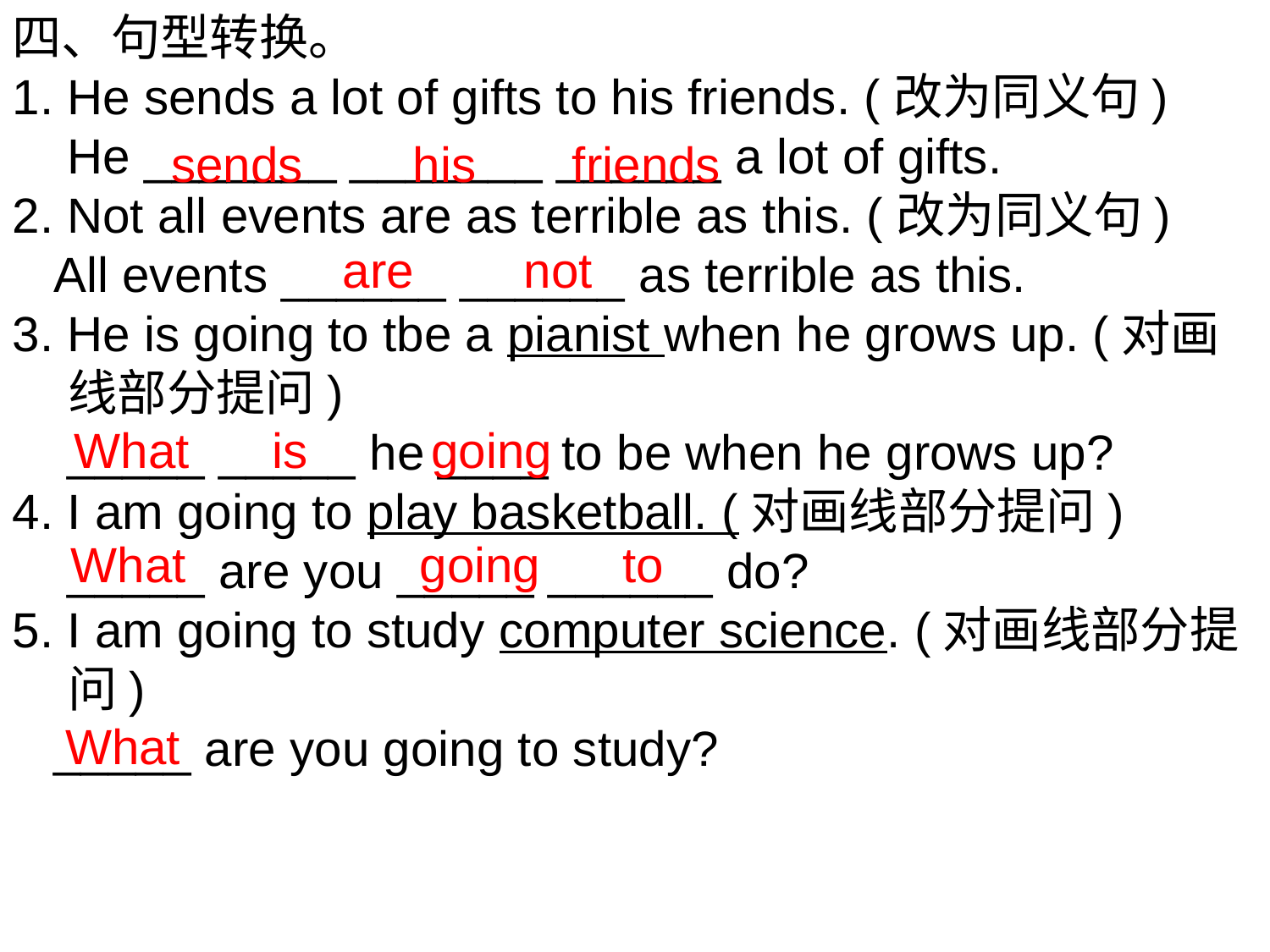

四、句型转换。
1. He sends a lot of gifts to his friends. (改为同义句)
    He _______ _______ ______ a lot of gifts.
2. Not all events are as terrible as this. (改为同义句)
   All events ______ ______ as terrible as this.
3. He is going to tbe a pianist when he grows up. (对画
    线部分提问)
    _____ _____ he ____ to be when he grows up?
4. I am going to play basketball. (对画线部分提问)
    _____ are you _____ ______ do?
5. I am going to study computer science. (对画线部分提
    问)
   _____ are you going to study?
sends        his       friends
    are        not
What      is         going
What                 going      to
What